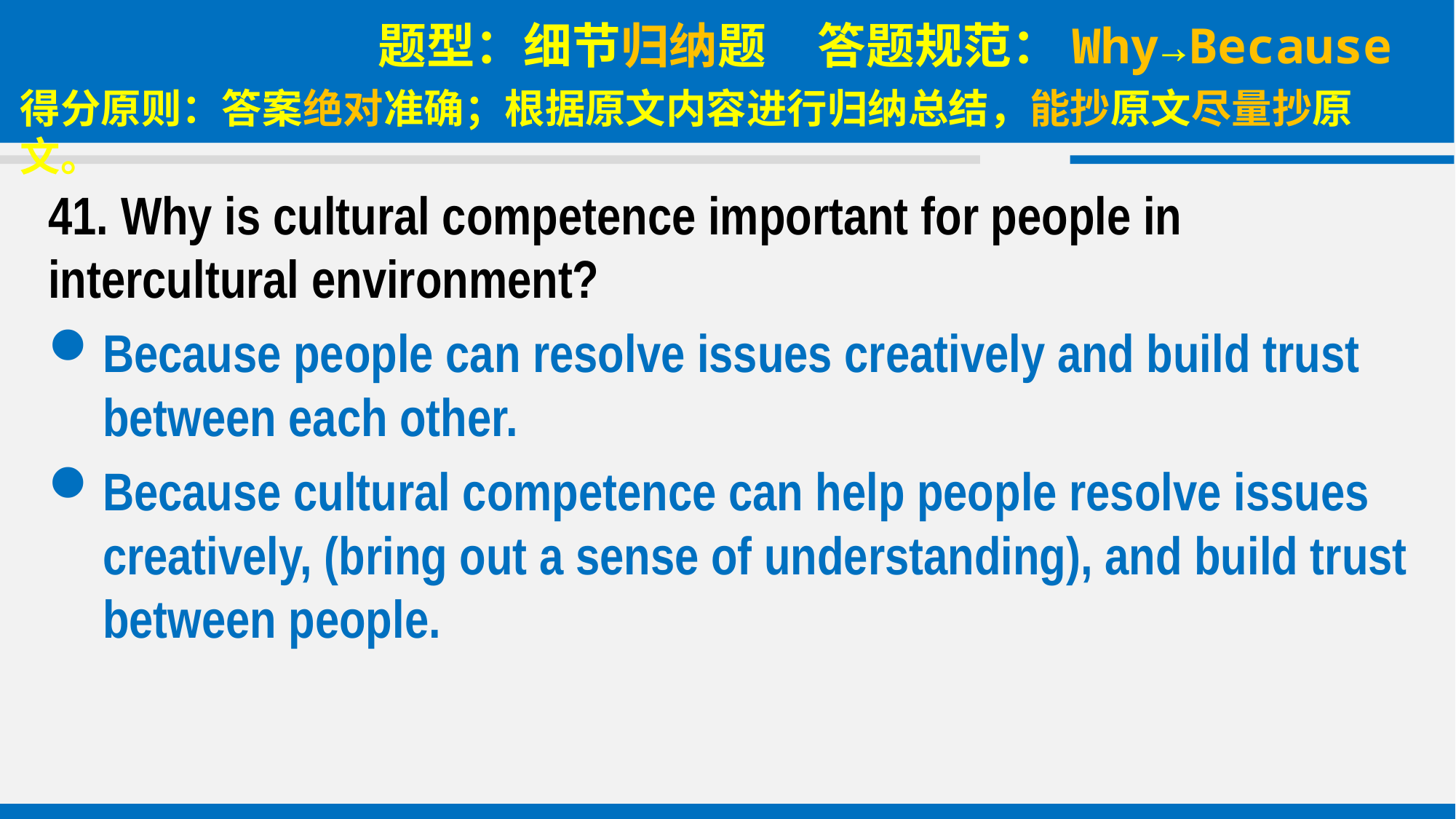

题型：细节归纳题
答题规范：Why→Because
得分原则：答案绝对准确；根据原文内容进行归纳总结，能抄原文尽量抄原文。
41. Why is cultural competence important for people in intercultural environment?
Because people can resolve issues creatively and build trust between each other.
Because cultural competence can help people resolve issues creatively, (bring out a sense of understanding), and build trust between people.